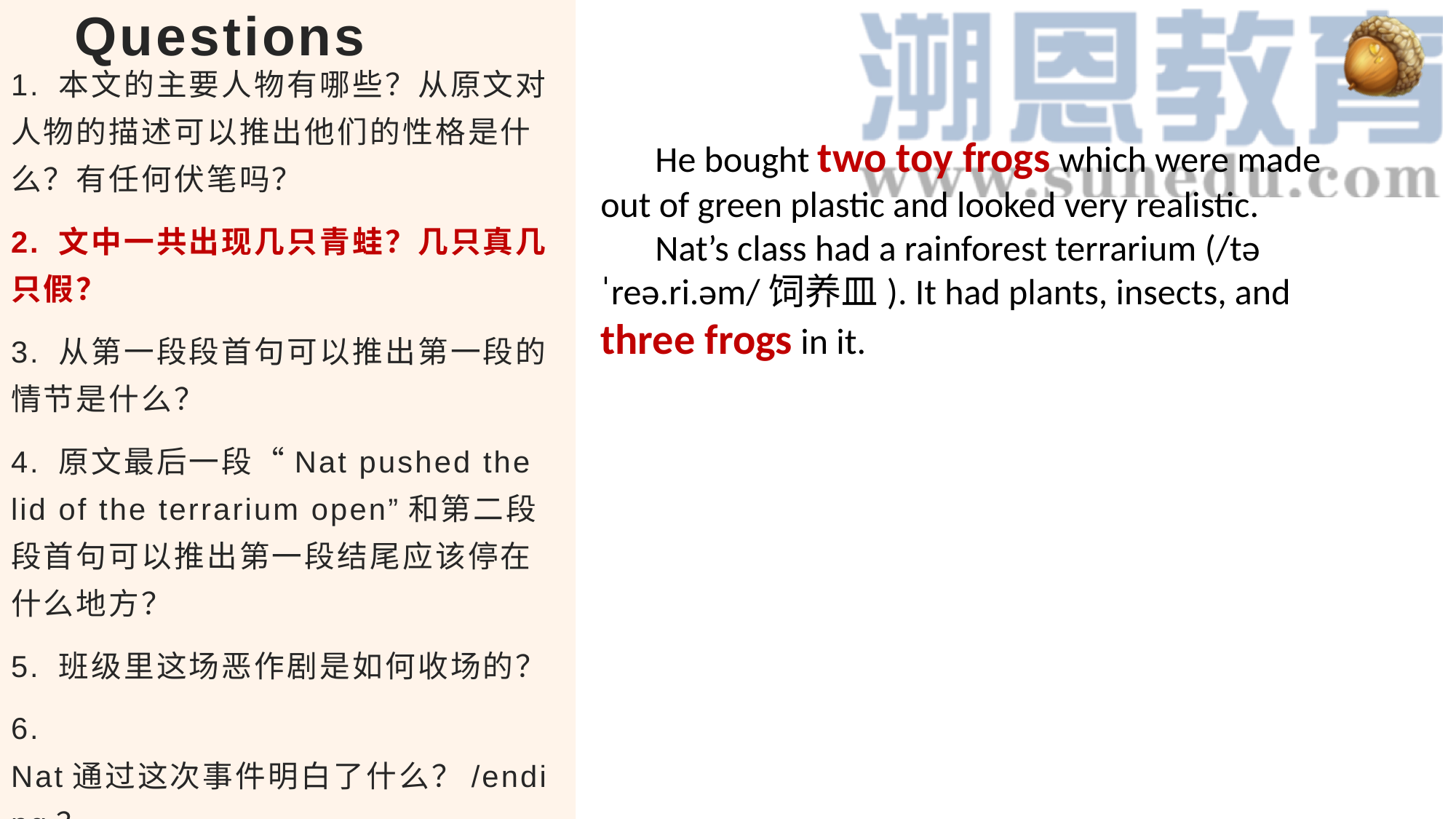

# Questions
1. 本文的主要人物有哪些？从原文对人物的描述可以推出他们的性格是什么？有任何伏笔吗？
2. 文中一共出现几只青蛙？几只真几只假？
3. 从第一段段首句可以推出第一段的情节是什么？
4. 原文最后一段“Nat pushed the lid of the terrarium open”和第二段段首句可以推出第一段结尾应该停在什么地方？
5. 班级里这场恶作剧是如何收场的？
6. Nat通过这次事件明白了什么？/ending？
He bought two toy frogs which were made out of green plastic and looked very realistic.
Nat’s class had a rainforest terrarium (/təˈreə.ri.əm/饲养皿). It had plants, insects, and three frogs in it.